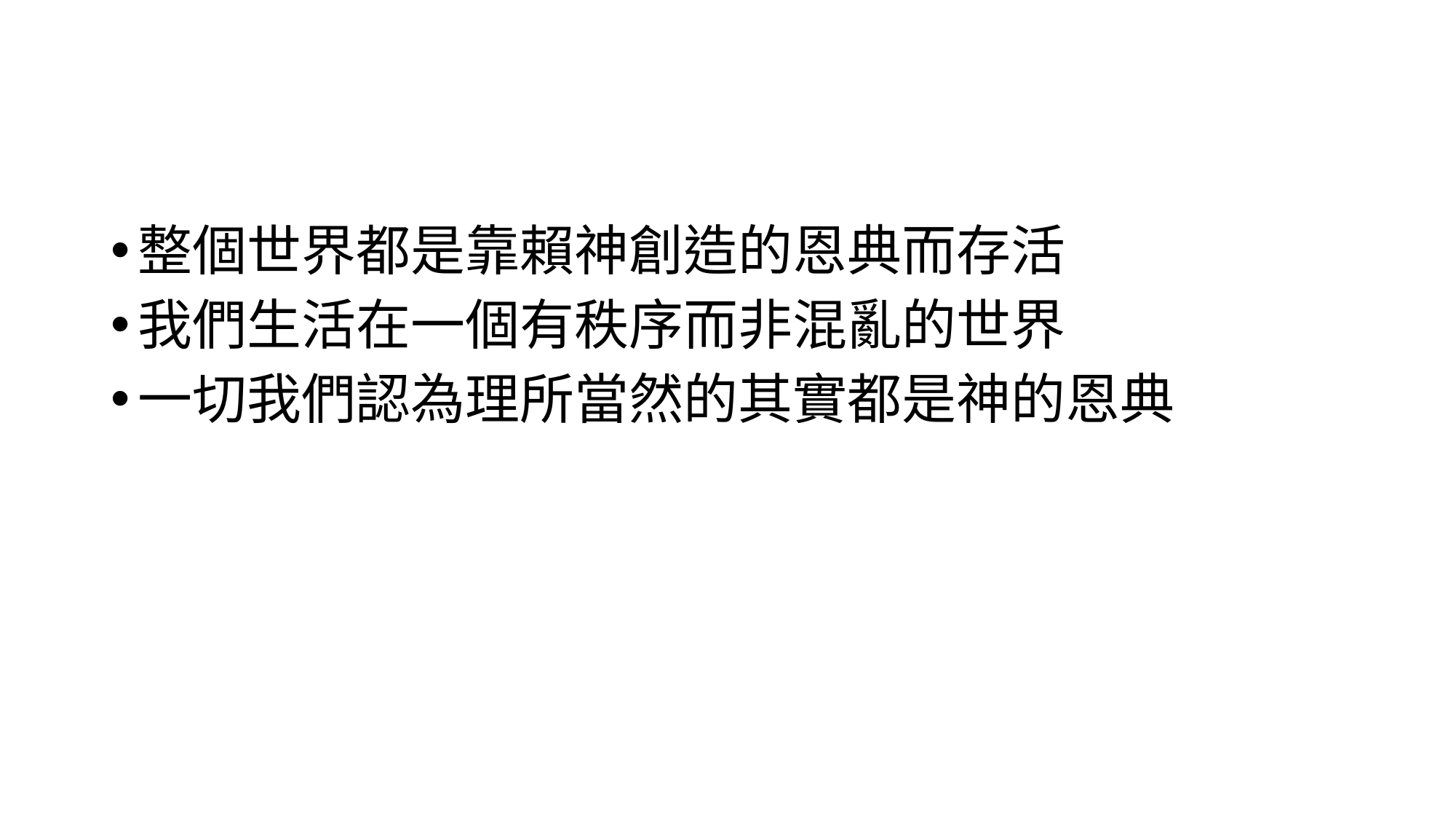

#
整個世界都是靠賴神創造的恩典而存活
我們生活在一個有秩序而非混亂的世界
一切我們認為理所當然的其實都是神的恩典